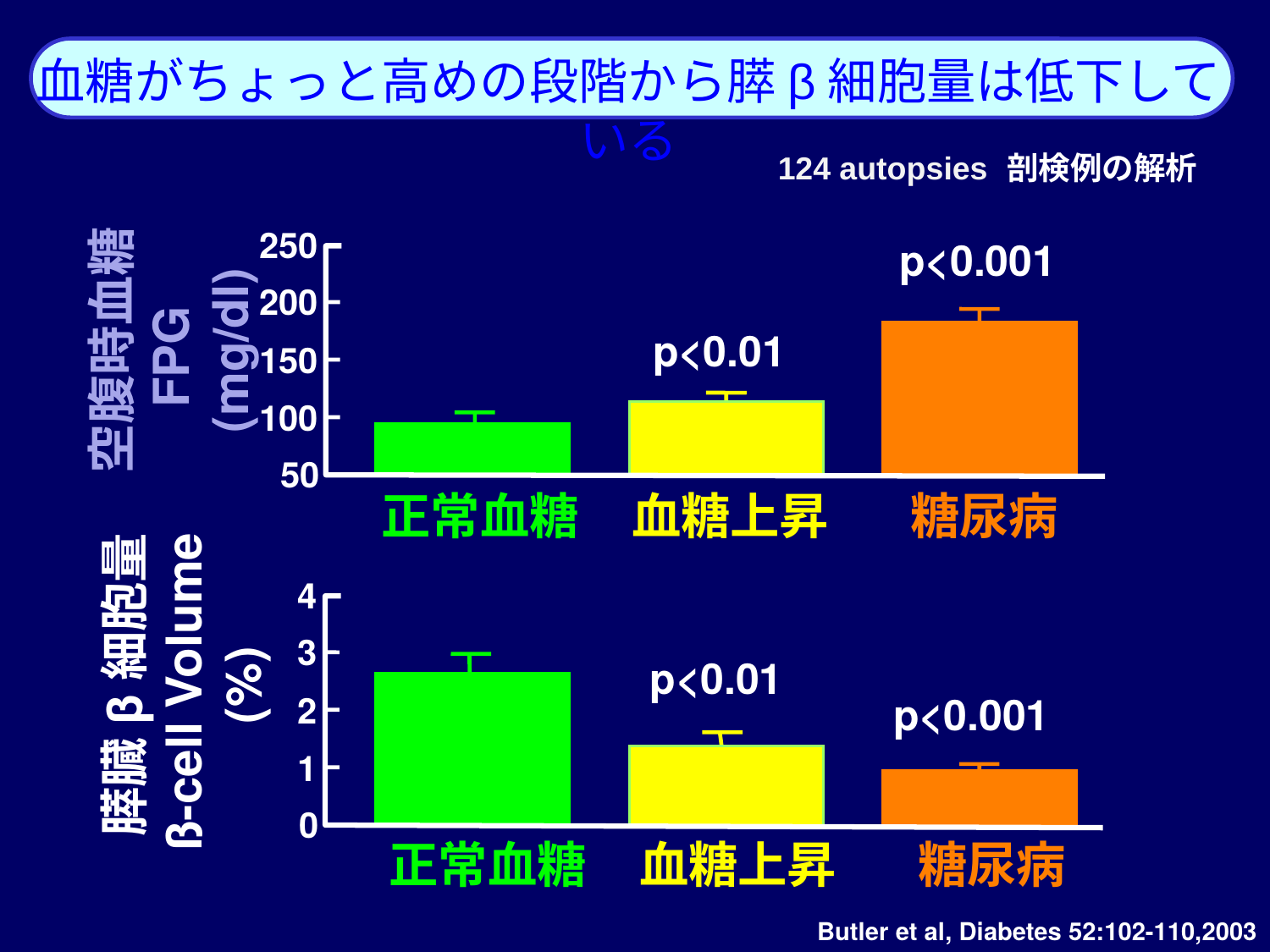

血糖がちょっと高めの段階から膵β細胞量は低下している
124 autopsies
剖検例の解析
250
200
150
100
50
p<0.001

空腹時血糖
FPG
(mg/dl)

p<0.01

正常血糖
血糖上昇
糖尿病
4
3
2
1
0
膵臓β細胞量
ß-cell Volume
(%)

p<0.01

p<0.001

正常血糖
血糖上昇
糖尿病
Butler et al, Diabetes 52:102-110,2003